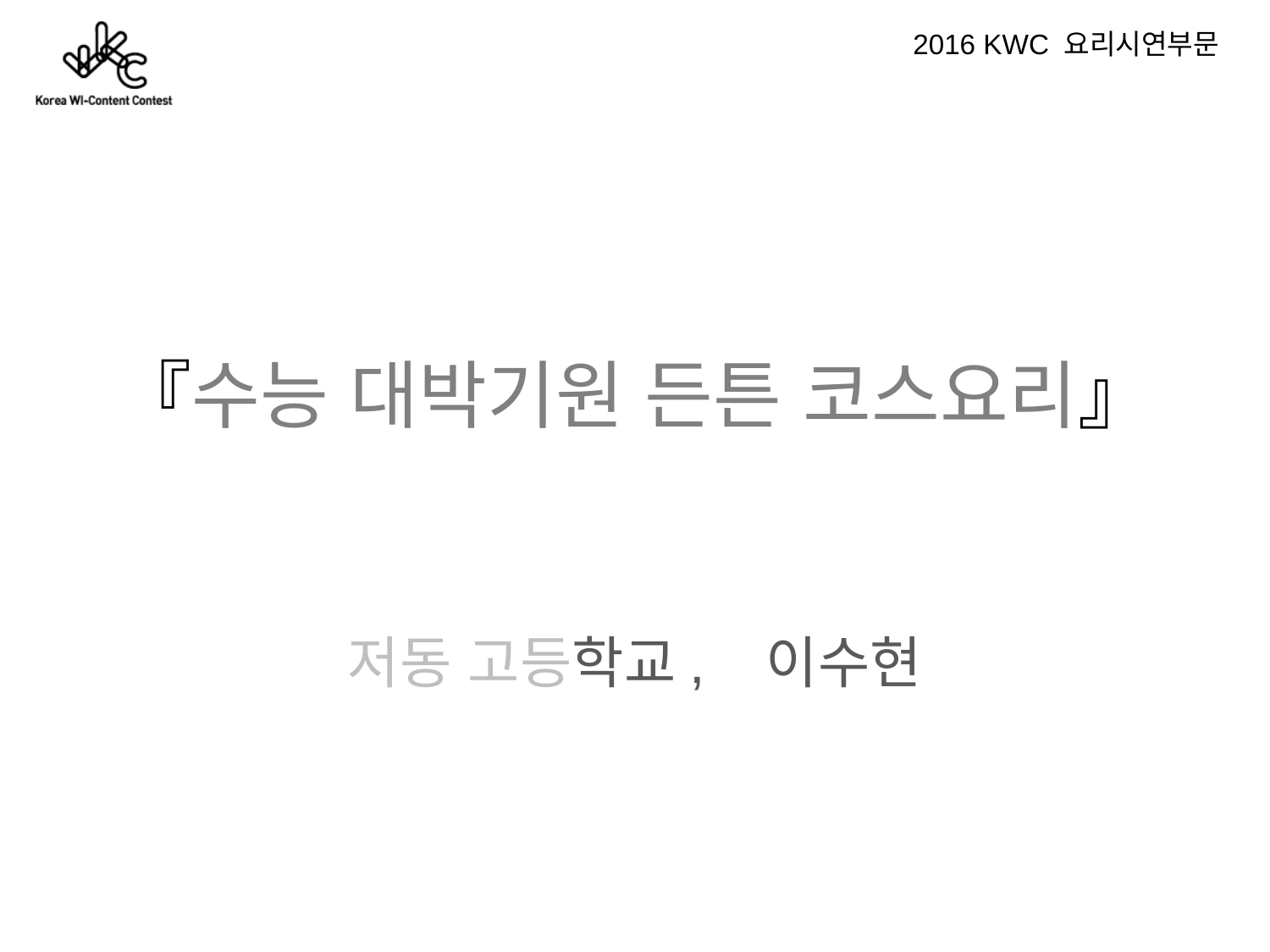

# 『수능 대박기원 든튼 코스요리』
저동 고등학교,   이수현